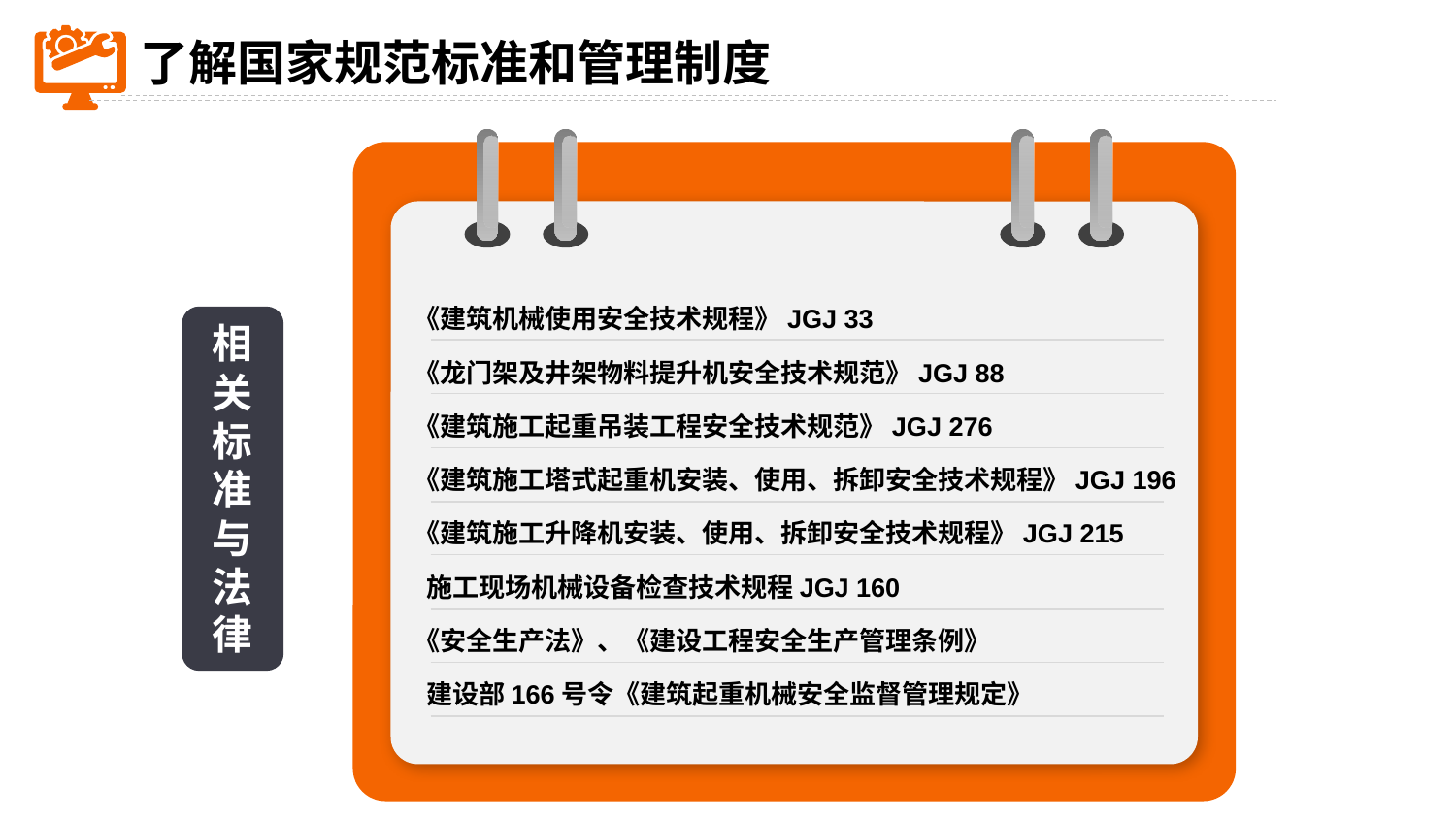

了解国家规范标准和管理制度

《建筑机械使用安全技术规程》JGJ 33
《龙门架及井架物料提升机安全技术规范》JGJ 88
《建筑施工起重吊装工程安全技术规范》JGJ 276
《建筑施工塔式起重机安装、使用、拆卸安全技术规程》JGJ 196
《建筑施工升降机安装、使用、拆卸安全技术规程》JGJ 215
 施工现场机械设备检查技术规程JGJ 160
《安全生产法》、《建设工程安全生产管理条例》
 建设部166号令《建筑起重机械安全监督管理规定》
相关标准与法律